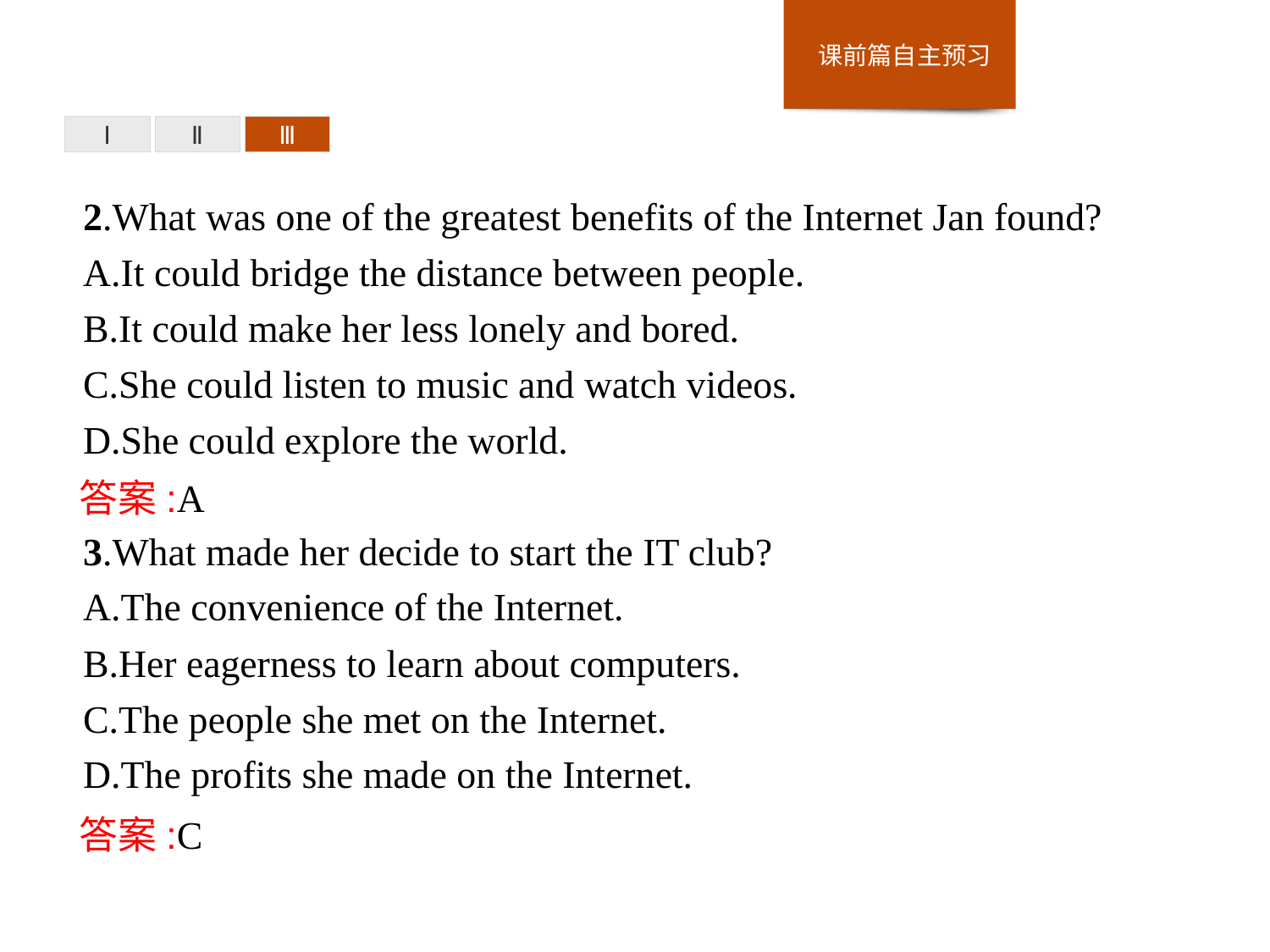

Ⅰ
Ⅱ
Ⅲ
2.What was one of the greatest benefits of the Internet Jan found?
A.It could bridge the distance between people.
B.It could make her less lonely and bored.
C.She could listen to music and watch videos.
D.She could explore the world.

3.What made her decide to start the IT club?
A.The convenience of the Internet.
B.Her eagerness to learn about computers.
C.The people she met on the Internet.
D.The profits she made on the Internet.
答案:A
答案:C